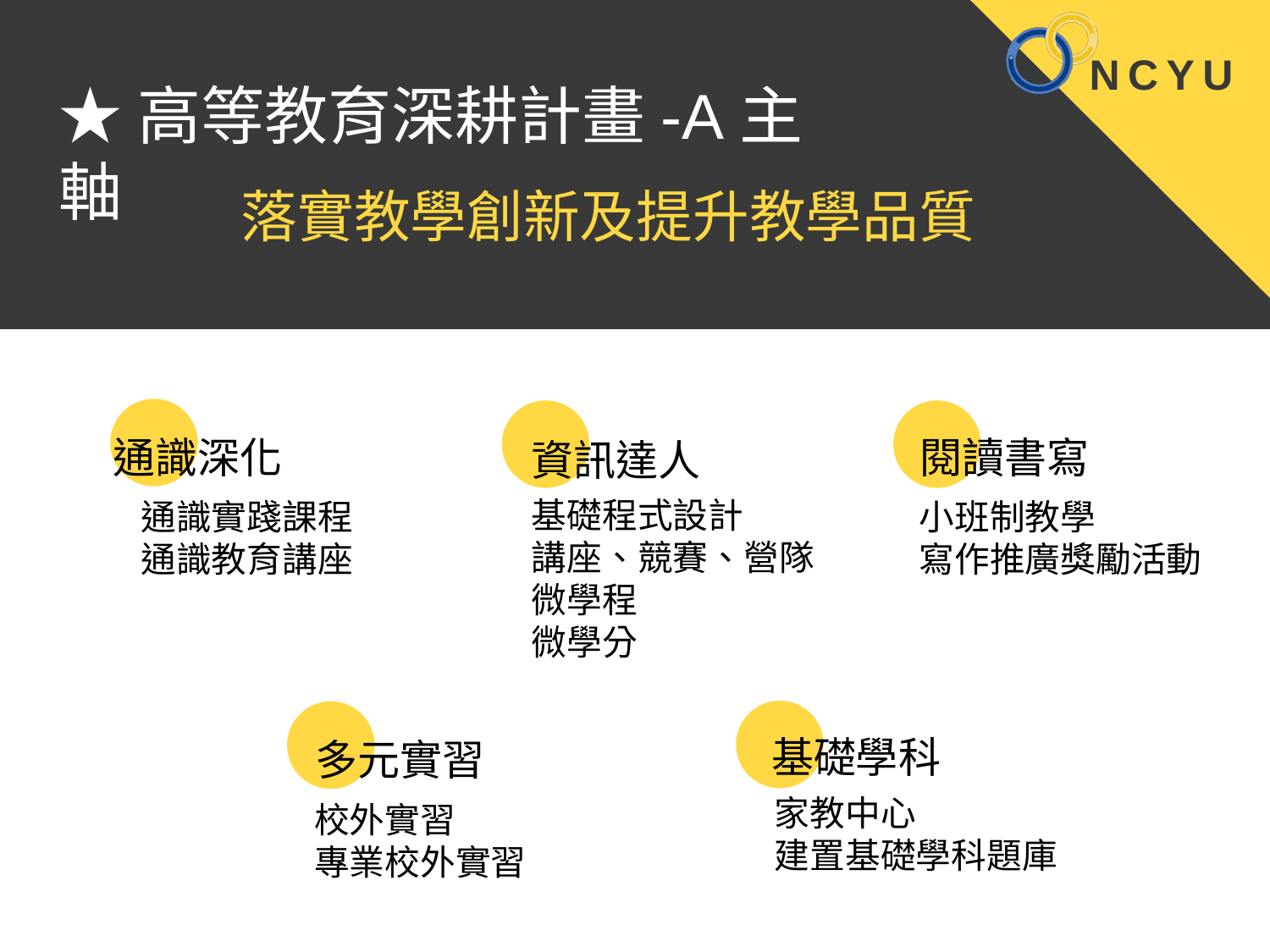

★高等教育深耕計畫-A主軸
落實教學創新及提升教學品質

通識深化
通識實踐課程
通識教育講座
閱讀書寫
小班制教學
寫作推廣獎勵活動
資訊達人
基礎程式設計
講座、競賽、營隊
微學程
微學分

基礎學科
家教中心
建置基礎學科題庫
多元實習
校外實習
專業校外實習